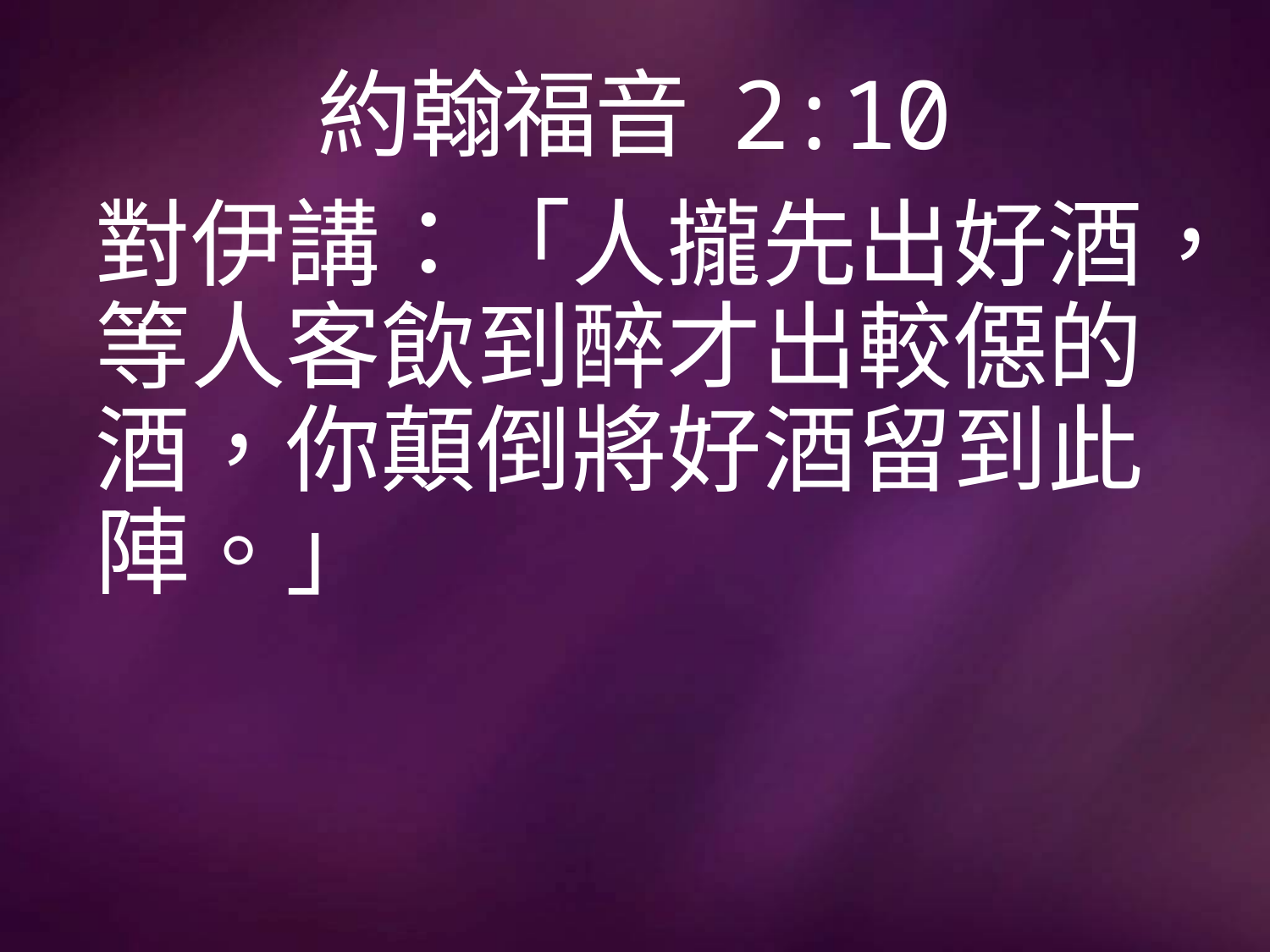

# 約翰福音 2:10
對伊講：「人攏先出好酒，等人客飲到醉才出較僫的酒，你顛倒將好酒留到此陣。」